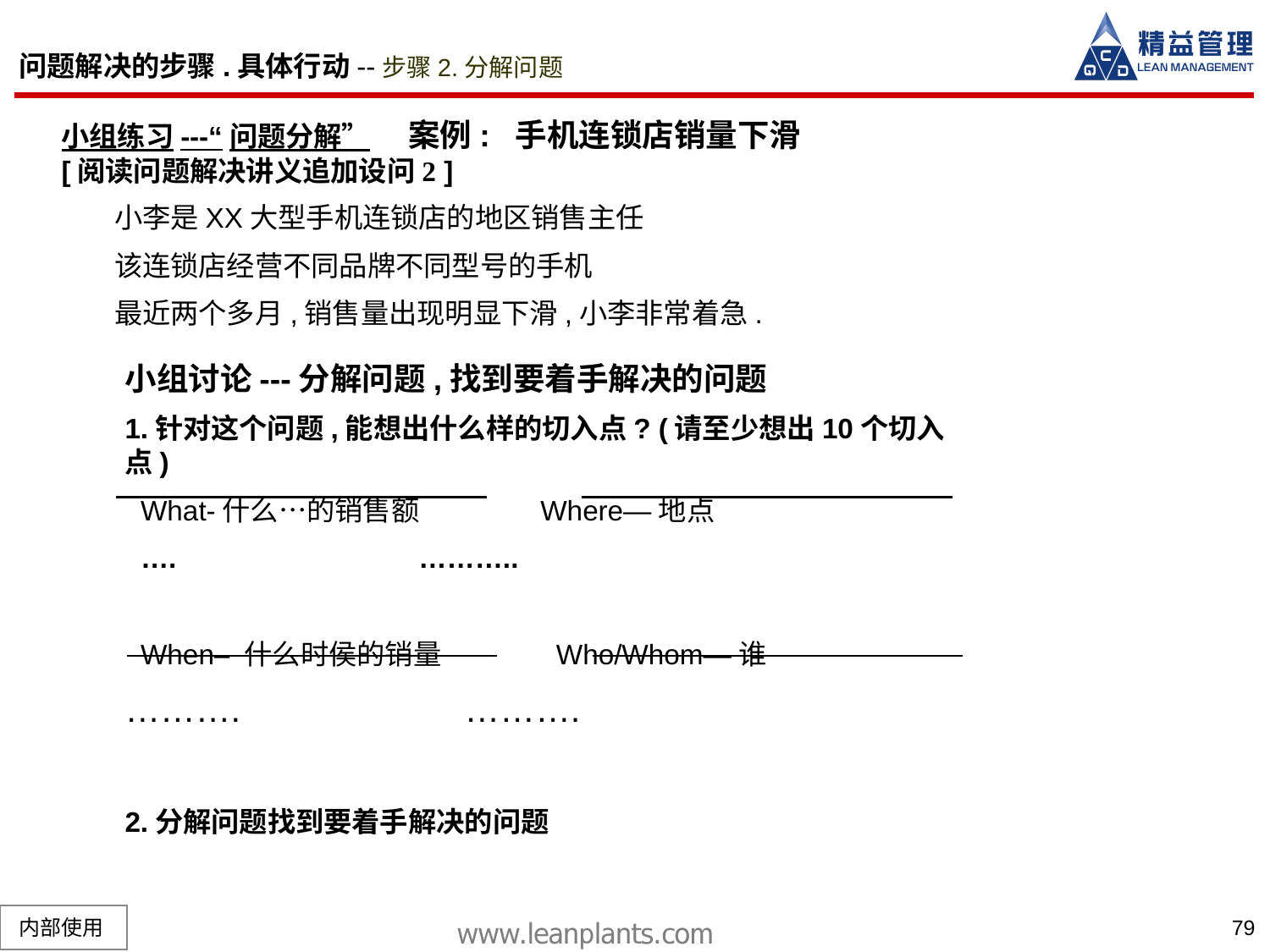

问题解决的步骤.具体行动--步骤2.分解问题
小组练习---“问题分解”      案例:  手机连锁店销量下滑 [阅读问题解决讲义追加设问2 ]
小李是XX大型手机连锁店的地区销售主任
该连锁店经营不同品牌不同型号的手机
最近两个多月,销售量出现明显下滑,小李非常着急.

小组讨论---分解问题,找到要着手解决的问题
1.针对这个问题,能想出什么样的切入点? (请至少想出10个切入点)
  What-什么…的销售额                  Where—地点
  ….                               ………..

  When– 什么时侯的销量                 Who/Whom—谁
……….                       ……….

2.分解问题找到要着手解决的问题

内部使用